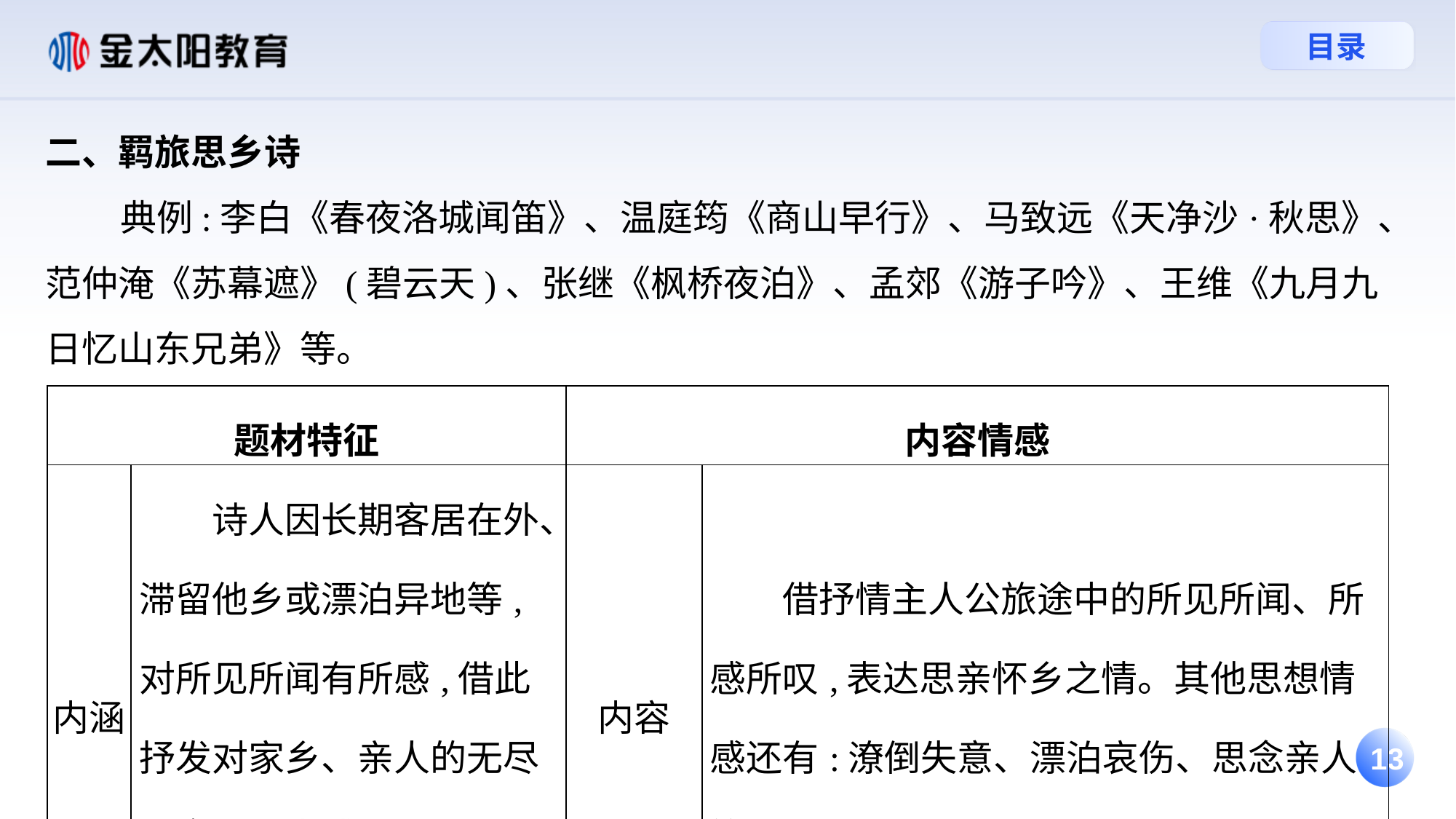

二、羁旅思乡诗
        典例:李白《春夜洛城闻笛》、温庭筠《商山早行》、马致远《天净沙·秋思》、范仲淹《苏幕遮》(碧云天)、张继《枫桥夜泊》、孟郊《游子吟》、王维《九月九日忆山东兄弟》等。
| 题材特征 |  | 内容情感 |  |
| --- | --- | --- | --- |
| 内涵 | 诗人因长期客居在外、滞留他乡或漂泊异地等,对所见所闻有所感,借此抒发对家乡、亲人的无尽思念和人生感叹、漂泊愁苦。 | 内容 | 借抒情主人公旅途中的所见所闻、所感所叹,表达思亲怀乡之情。其他思想情感还有:潦倒失意、漂泊哀伤、思念亲人等。 |